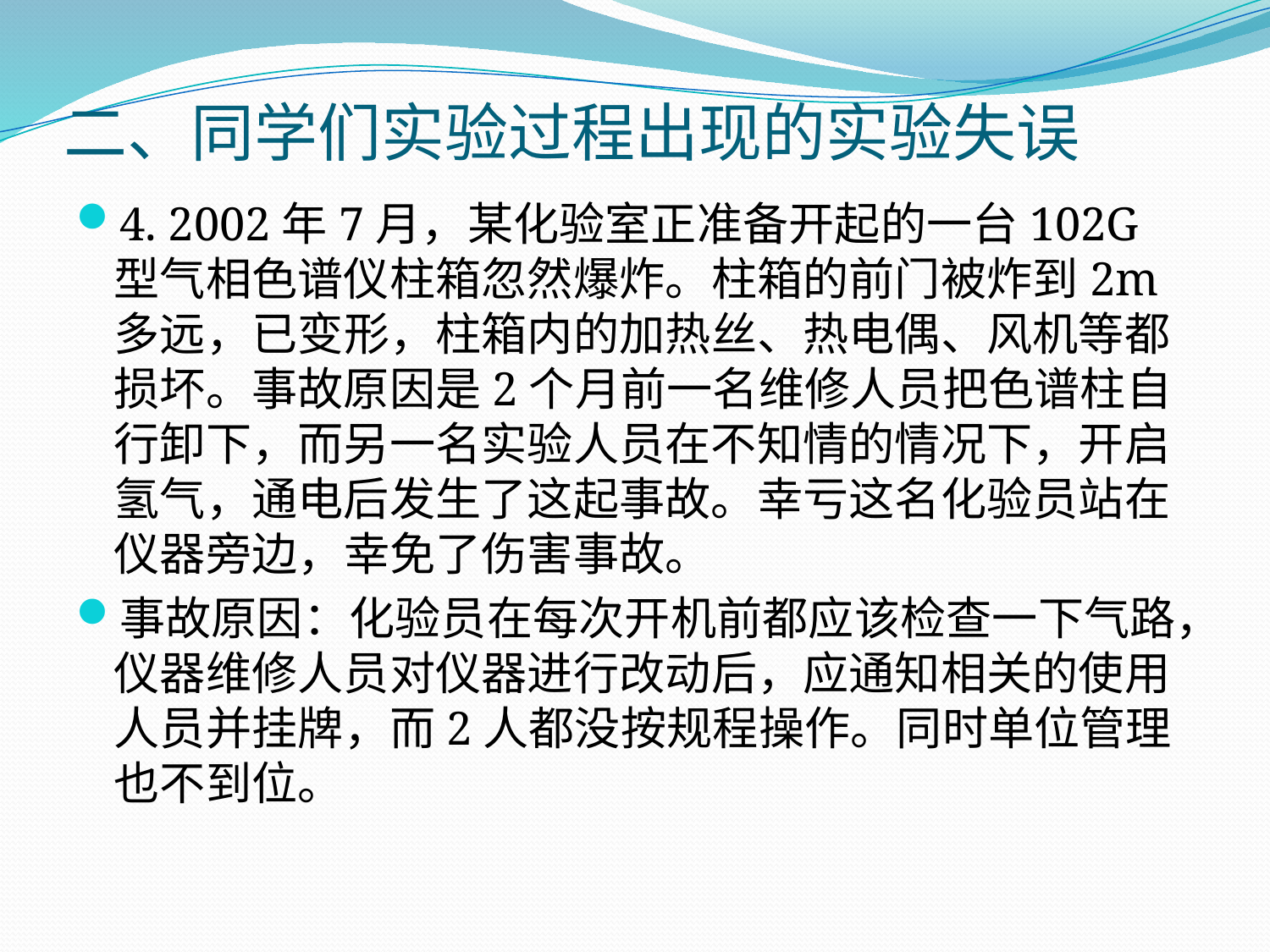

# 二、同学们实验过程出现的实验失误
4. 2002年7月，某化验室正准备开起的一台102G型气相色谱仪柱箱忽然爆炸。柱箱的前门被炸到2m多远，已变形，柱箱内的加热丝、热电偶、风机等都损坏。事故原因是2个月前一名维修人员把色谱柱自行卸下，而另一名实验人员在不知情的情况下，开启氢气，通电后发生了这起事故。幸亏这名化验员站在仪器旁边，幸免了伤害事故。
事故原因：化验员在每次开机前都应该检查一下气路，仪器维修人员对仪器进行改动后，应通知相关的使用人员并挂牌，而2人都没按规程操作。同时单位管理也不到位。